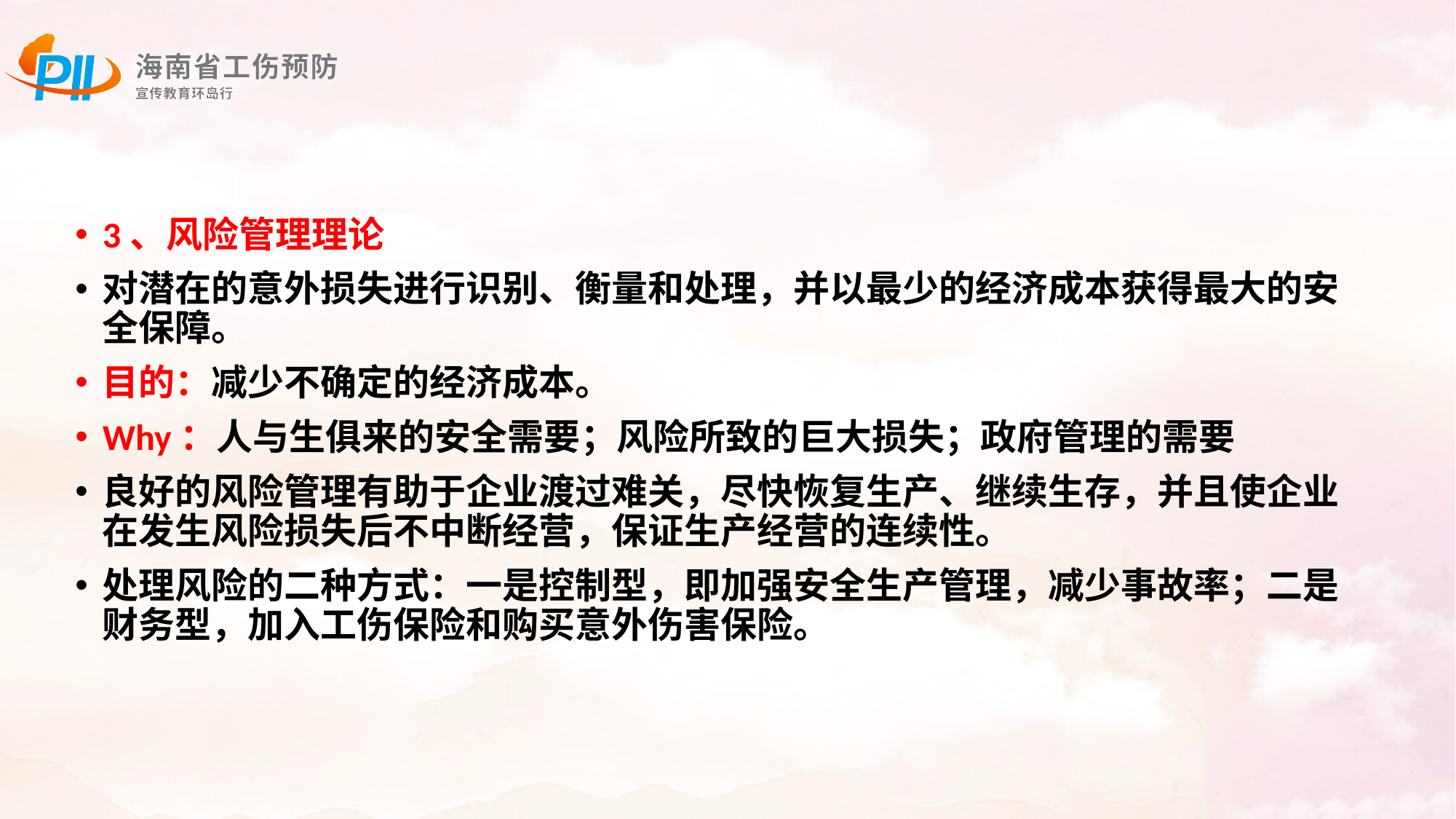

3、风险管理理论
对潜在的意外损失进行识别、衡量和处理，并以最少的经济成本获得最大的安全保障。
目的：减少不确定的经济成本。
Why：人与生俱来的安全需要；风险所致的巨大损失；政府管理的需要
良好的风险管理有助于企业渡过难关，尽快恢复生产、继续生存，并且使企业在发生风险损失后不中断经营，保证生产经营的连续性。
处理风险的二种方式：一是控制型，即加强安全生产管理，减少事故率；二是财务型，加入工伤保险和购买意外伤害保险。